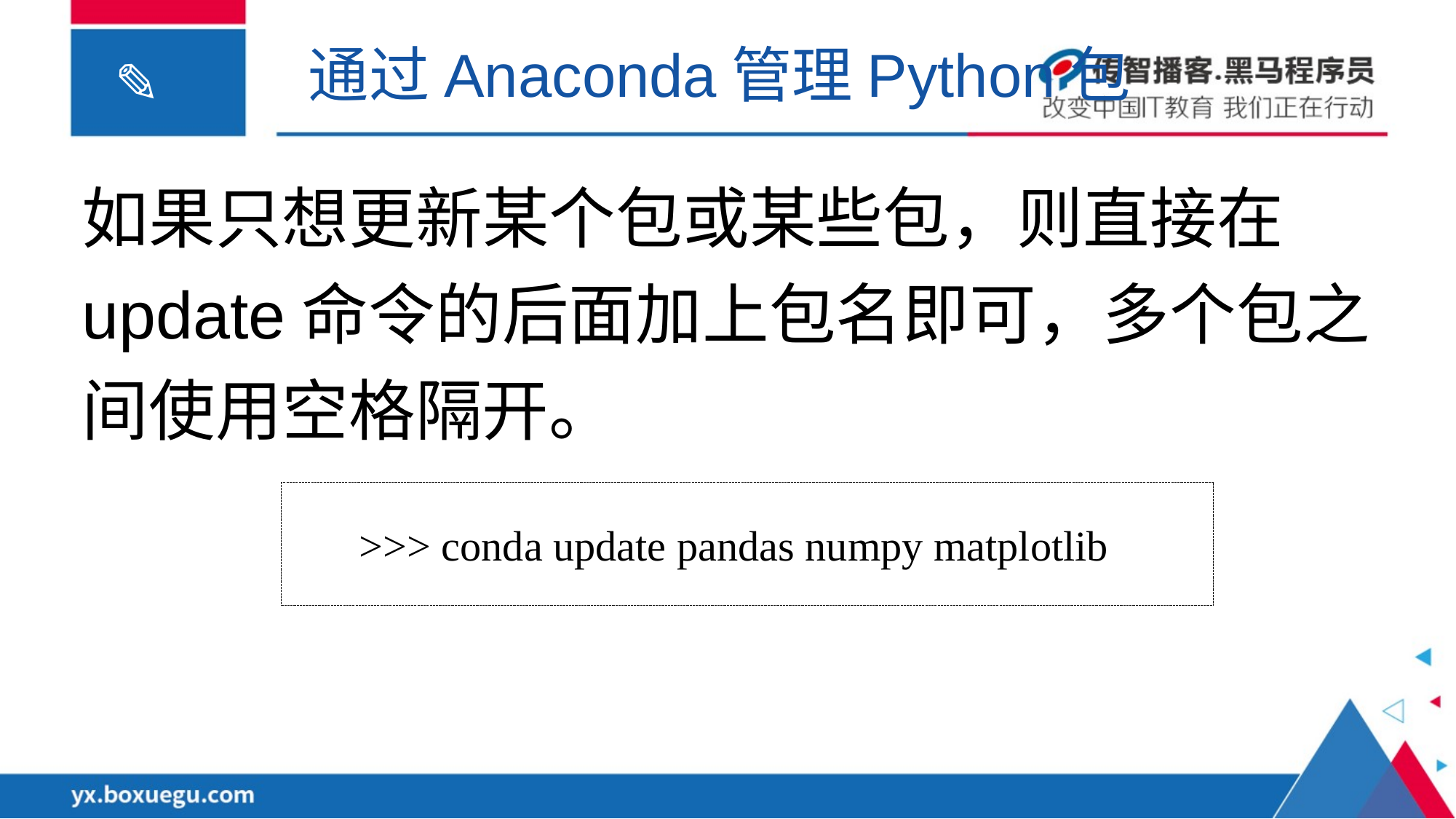

通过Anaconda管理Python包
如果只想更新某个包或某些包，则直接在update命令的后面加上包名即可，多个包之间使用空格隔开。

>>> conda update pandas numpy matplotlib